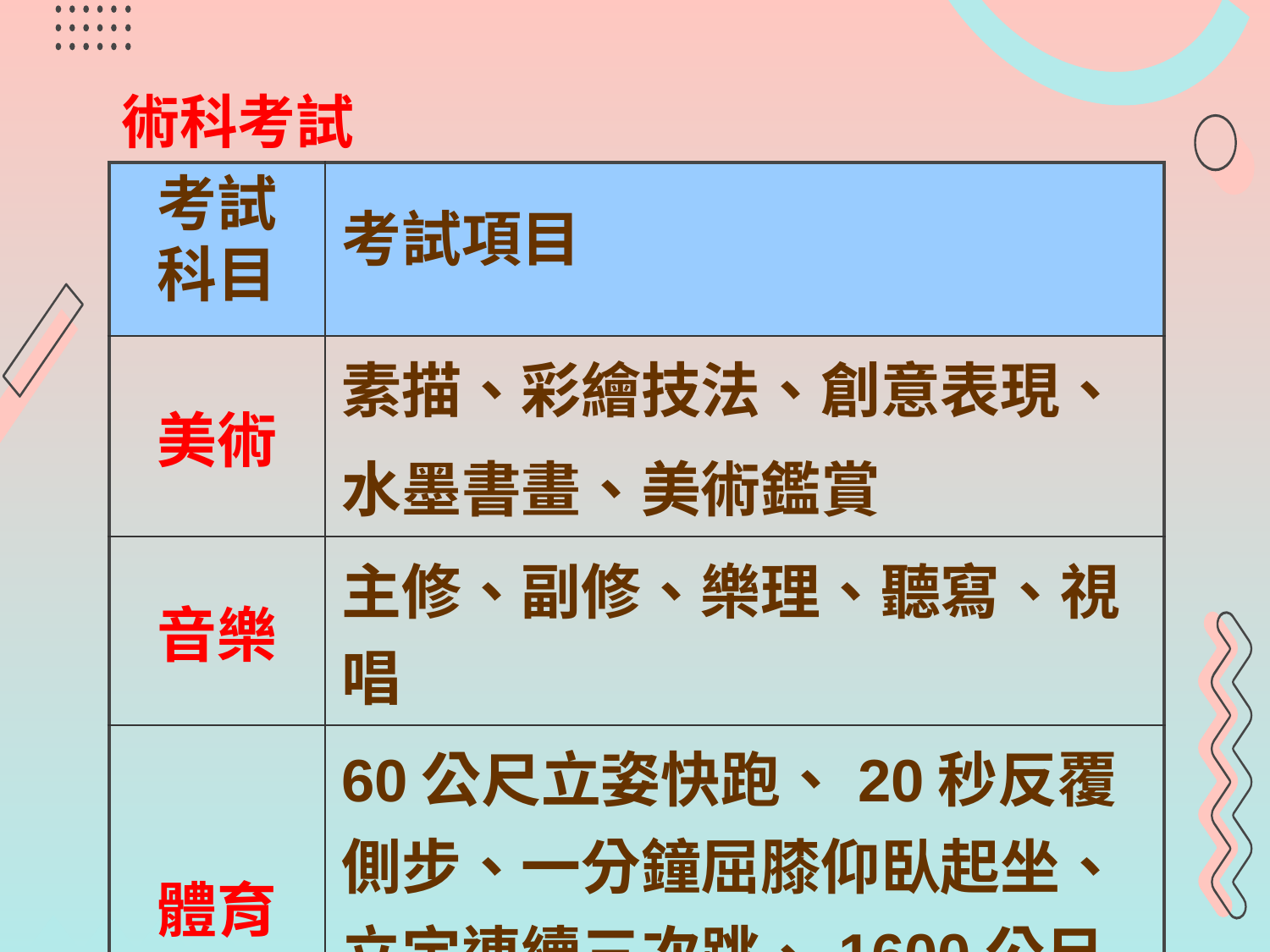

術科考試
| 考試 科目 | 考試項目 |
| --- | --- |
| 美術 | 素描、彩繪技法、創意表現、 水墨書畫、美術鑑賞 |
| 音樂 | 主修、副修、樂理、聽寫、視唱 |
| 體育 | 60公尺立姿快跑、20秒反覆側步、一分鐘屈膝仰臥起坐、立定連續三次跳、1600公尺跑走 |